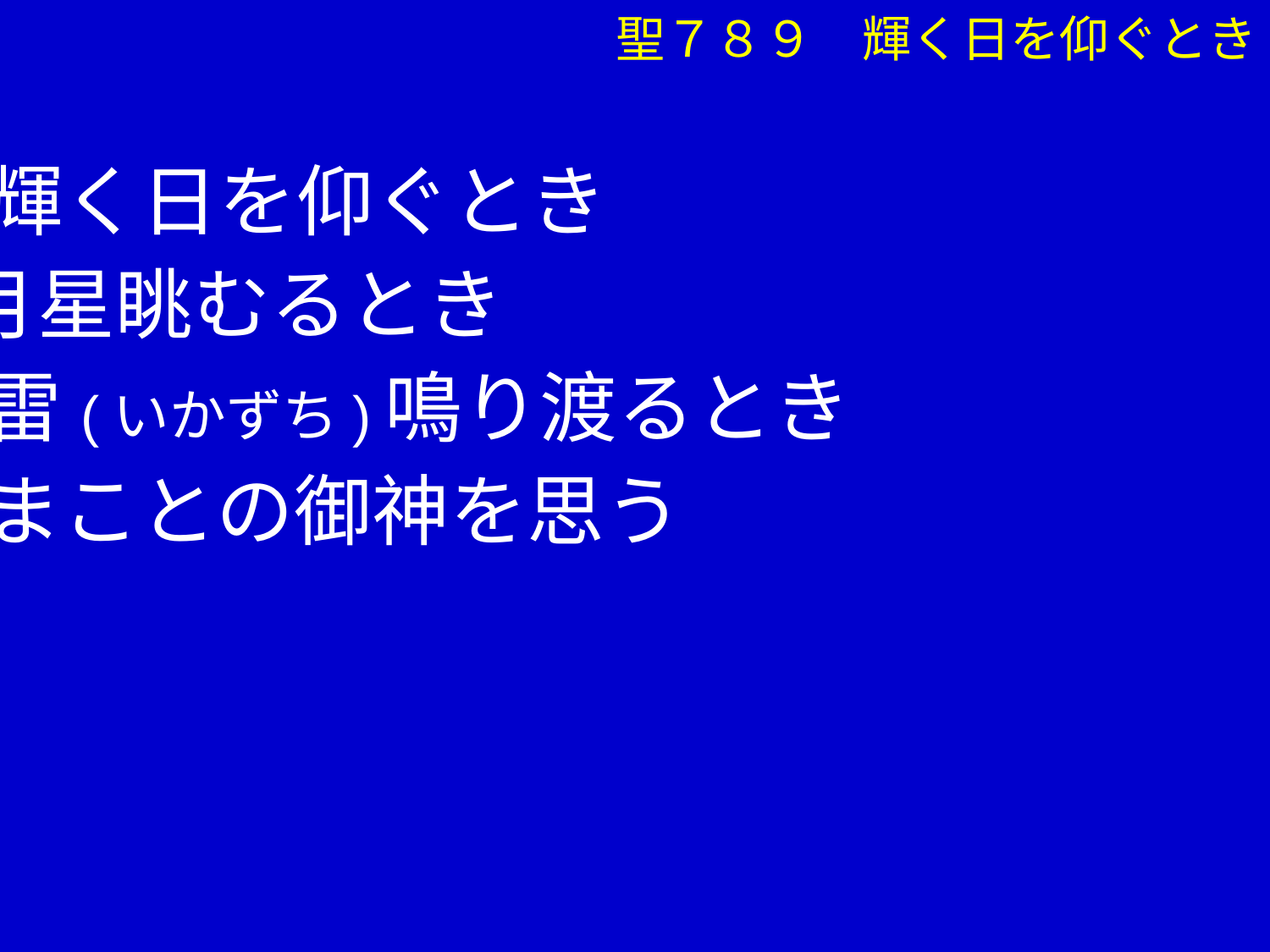

聖７８９　輝く日を仰ぐとき

①輝く日を仰ぐとき
   月星眺むるとき
　 雷(いかずち)鳴り渡るとき
　 まことの御神を思う